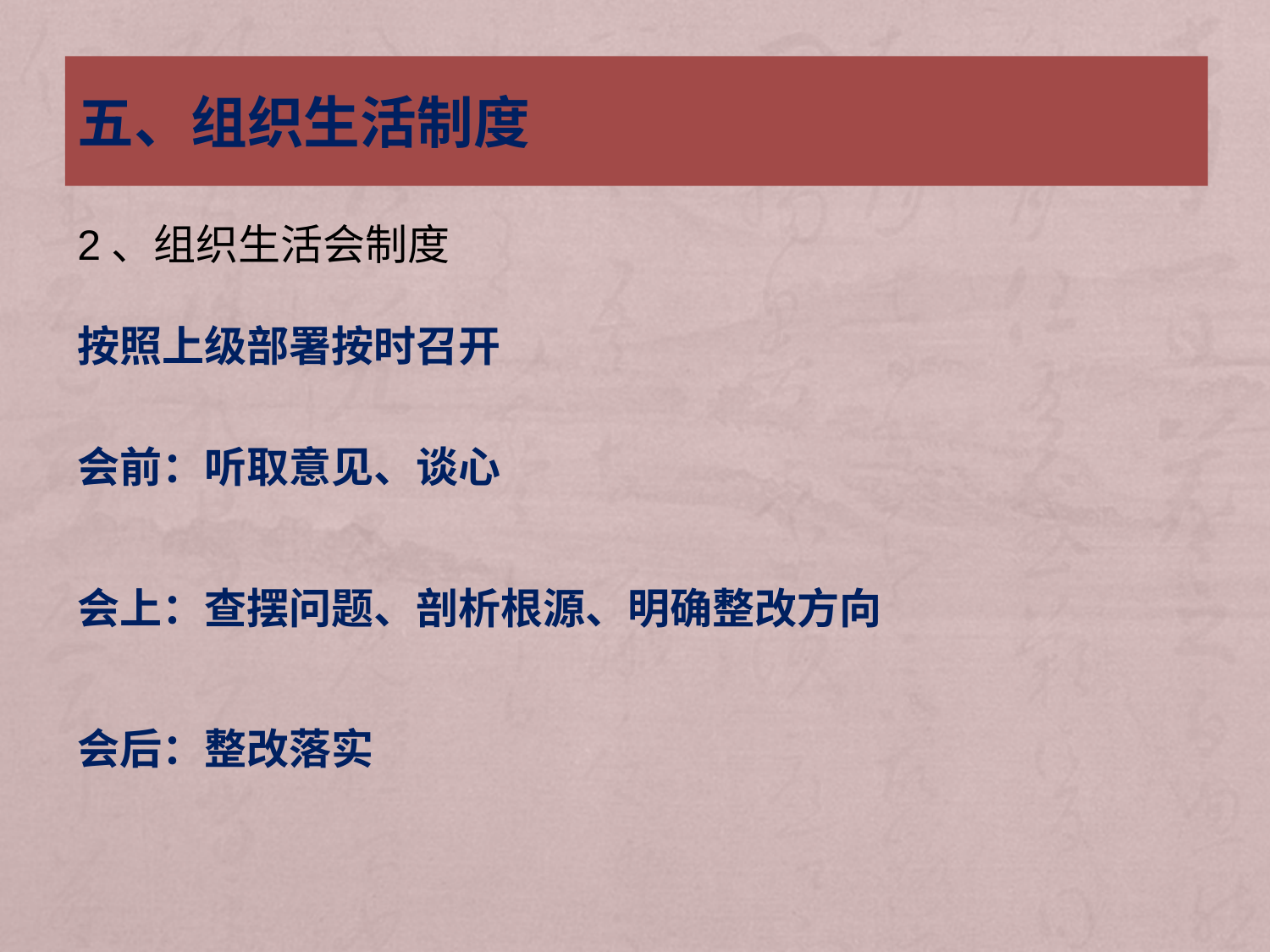

五、组织生活制度
2、组织生活会制度

按照上级部署按时召开

会前：听取意见、谈心

会上：查摆问题、剖析根源、明确整改方向

会后：整改落实